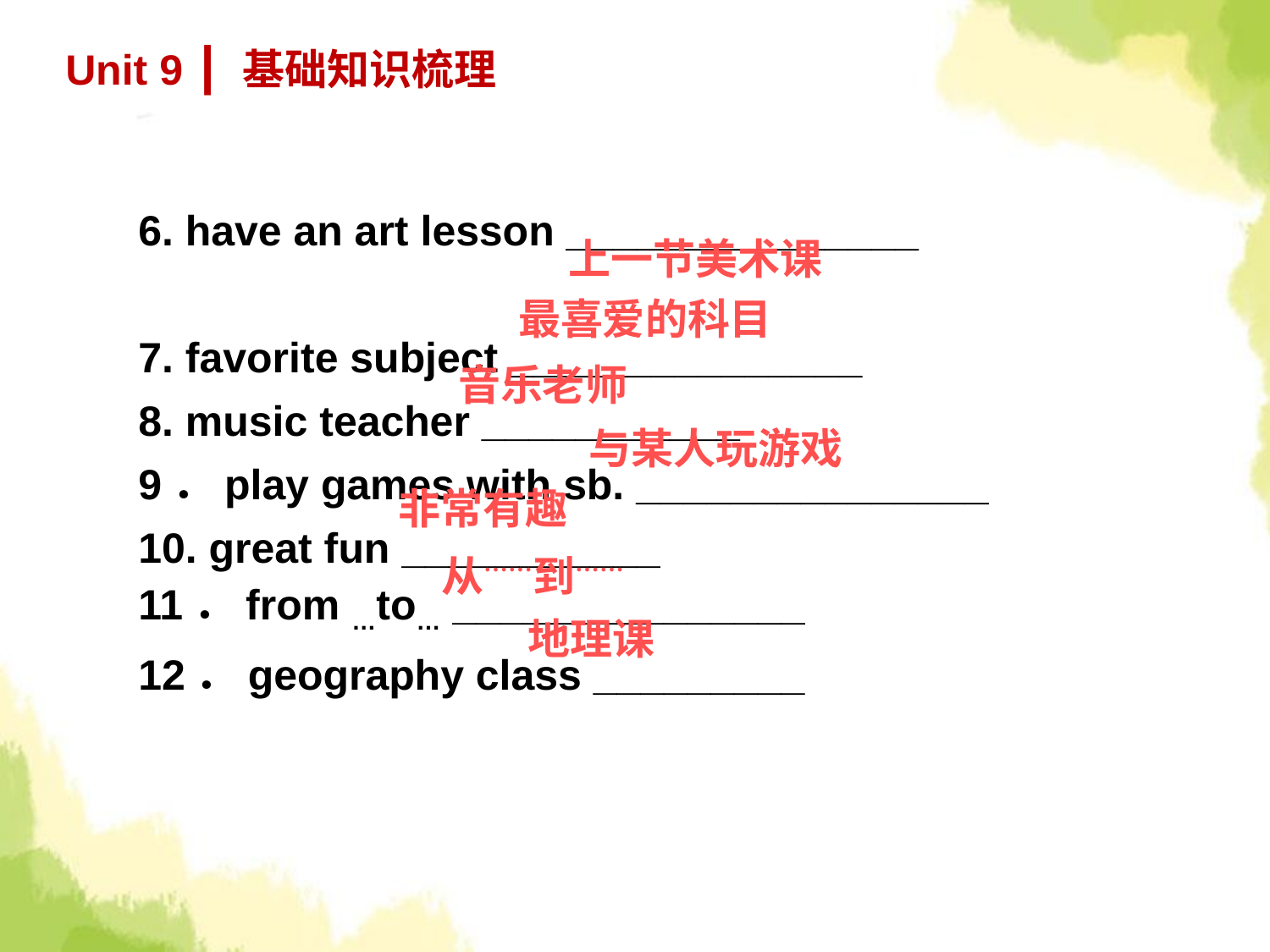

Unit 9 ┃ 基础知识梳理
6. have an art lesson _______________
7. favorite subject _______________
8. music teacher ___________
9．play games with sb. _______________
10. great fun ___________
11．from …to… _______________
12．geography class _________
上一节美术课
最喜爱的科目
音乐老师
与某人玩游戏
非常有趣
从……到……
地理课